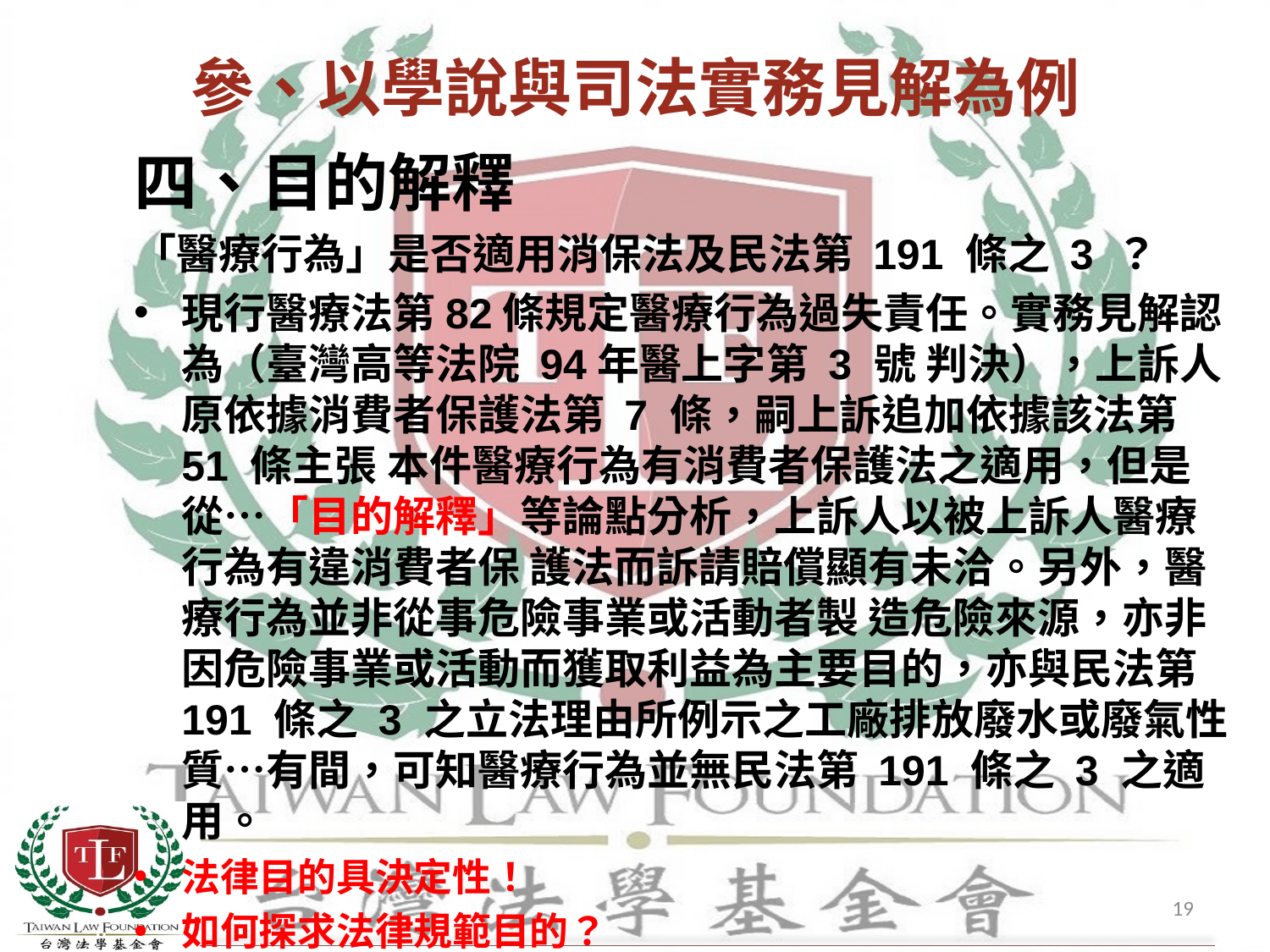

# 參、以學說與司法實務見解為例
四、目的解釋
「醫療行為」是否適用消保法及民法第 191 條之 3 ？
現行醫療法第82條規定醫療行為過失責任。實務見解認為（臺灣高等法院 94年醫上字第 3 號 判決），上訴人原依據消費者保護法第 7 條，嗣上訴追加依據該法第 51 條主張 本件醫療行為有消費者保護法之適用，但是從…「目的解釋」等論點分析，上訴人以被上訴人醫療行為有違消費者保 護法而訴請賠償顯有未洽。另外，醫療行為並非從事危險事業或活動者製 造危險來源，亦非因危險事業或活動而獲取利益為主要目的，亦與民法第 191 條之 3 之立法理由所例示之工廠排放廢水或廢氣性質…有間，可知醫療行為並無民法第 191 條之 3 之適用。
法律目的具決定性！
如何探求法律規範目的？

19